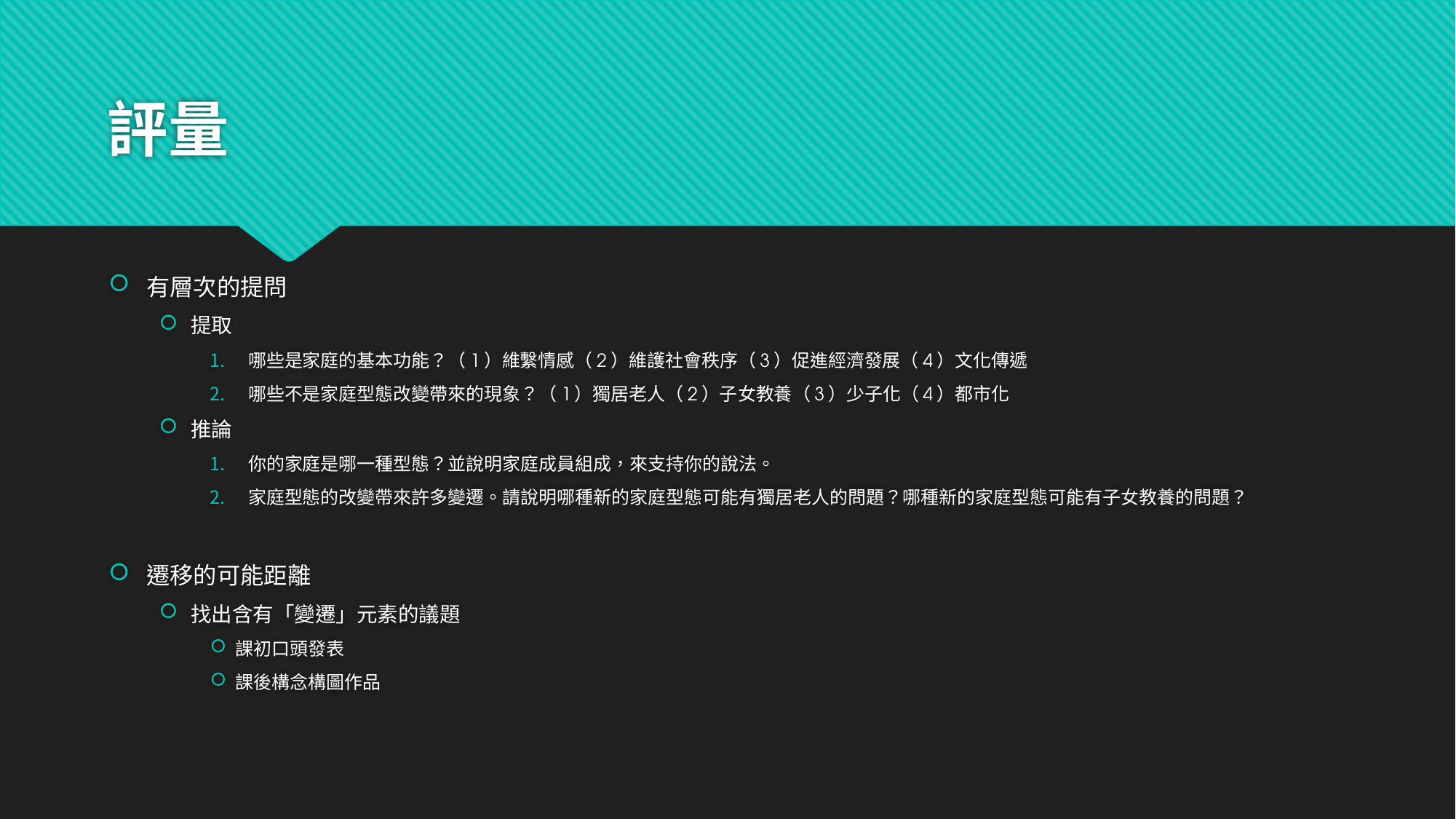

# 評量
有層次的提問
提取
哪些是家庭的基本功能？（1）維繫情感（2）維護社會秩序（3）促進經濟發展（4）文化傳遞
哪些不是家庭型態改變帶來的現象？（1）獨居老人（2）子女教養（3）少子化（4）都市化
推論
你的家庭是哪一種型態？並說明家庭成員組成，來支持你的說法。
家庭型態的改變帶來許多變遷。請說明哪種新的家庭型態可能有獨居老人的問題？哪種新的家庭型態可能有子女教養的問題？

遷移的可能距離
找出含有「變遷」元素的議題
課初口頭發表
課後構念構圖作品